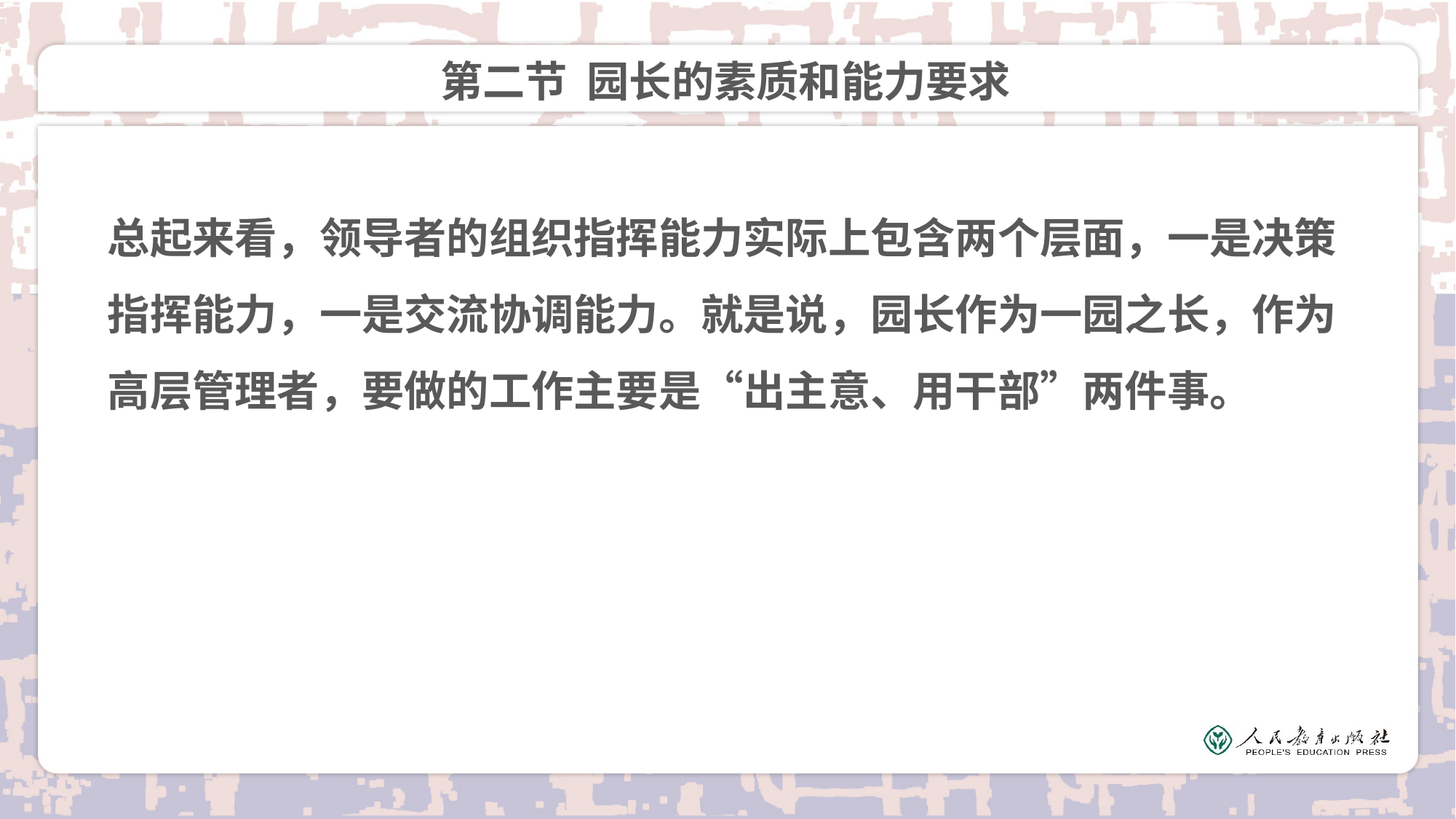

# 第二节  园长的素质和能力要求
总起来看，领导者的组织指挥能力实际上包含两个层面，一是决策指挥能力，一是交流协调能力。就是说，园长作为一园之长，作为高层管理者，要做的工作主要是“出主意、用干部”两件事。